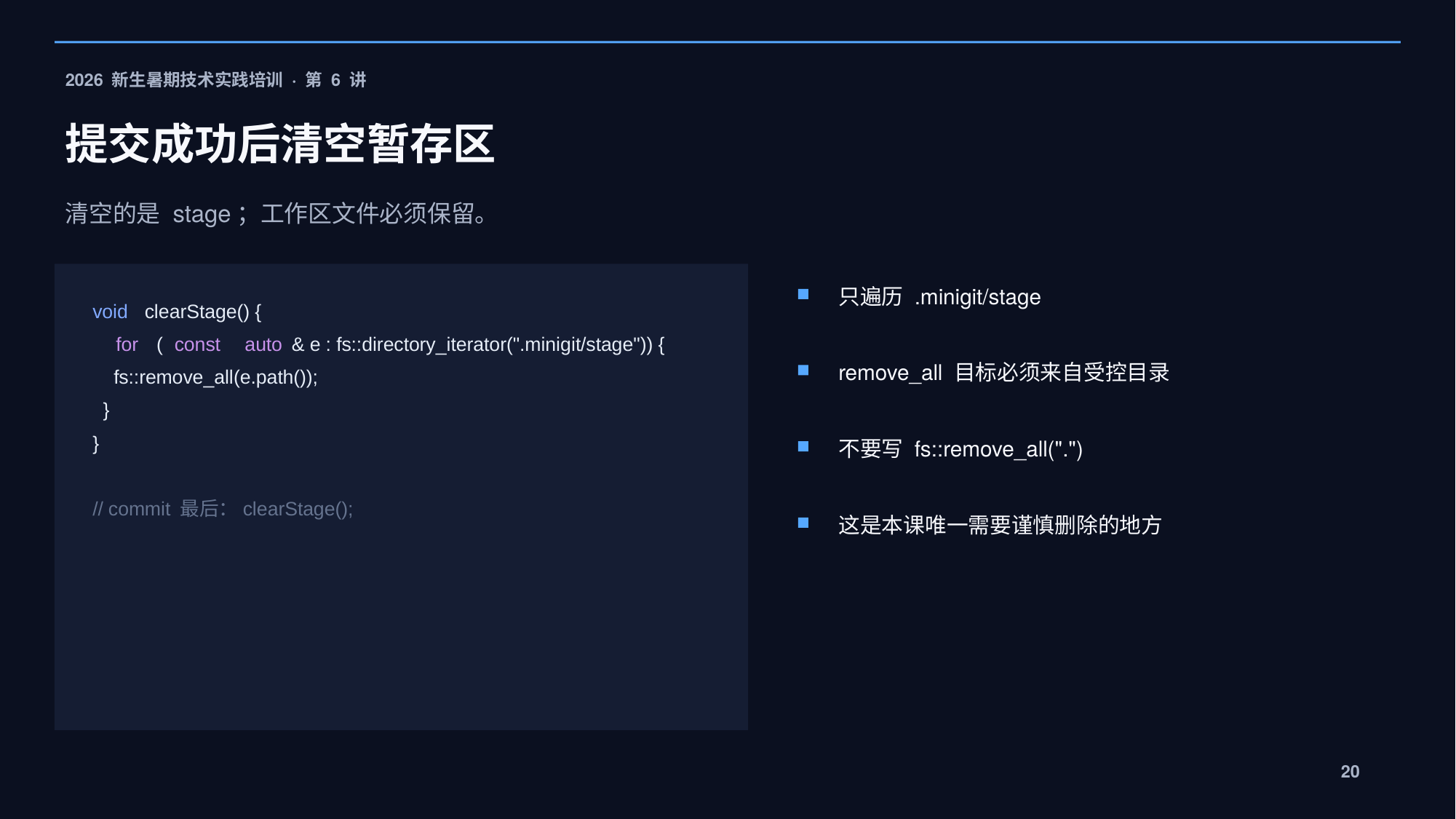

2026 新生暑期技术实践培训 · 第 6 讲
提交成功后清空暂存区
清空的是 stage；工作区文件必须保留。

只遍历 .minigit/stage

void
 clearStage() {

for
 (
const

auto
& e : fs::directory_iterator(".minigit/stage")) {
remove_all 目标必须来自受控目录
    fs::remove_all(e.path());

  }
}
不要写 fs::remove_all(".")

// commit 最后：clearStage();
这是本课唯一需要谨慎删除的地方

20